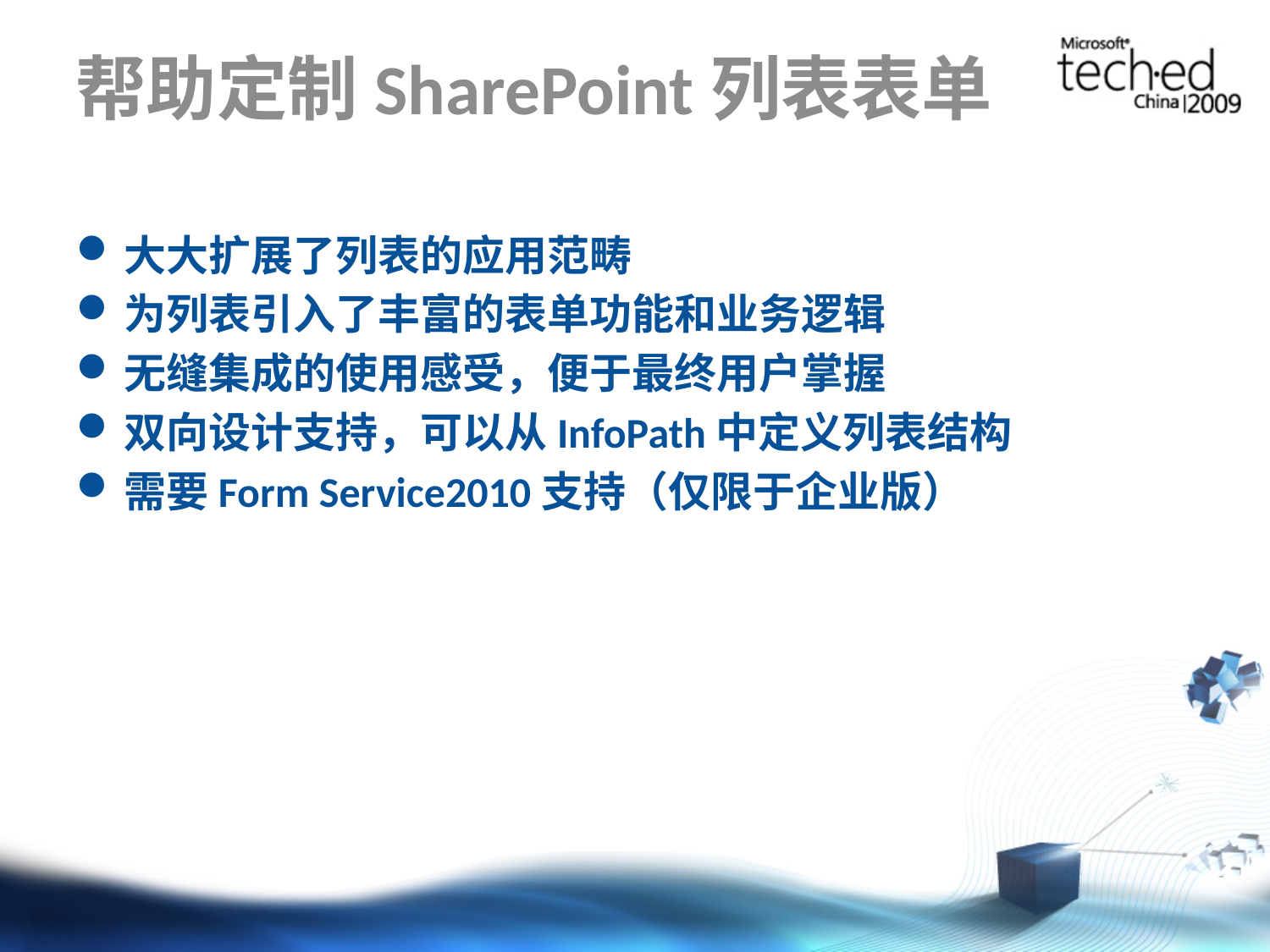

# 帮助定制SharePoint列表表单
大大扩展了列表的应用范畴
为列表引入了丰富的表单功能和业务逻辑
无缝集成的使用感受，便于最终用户掌握
双向设计支持，可以从InfoPath中定义列表结构
需要Form Service2010支持（仅限于企业版）